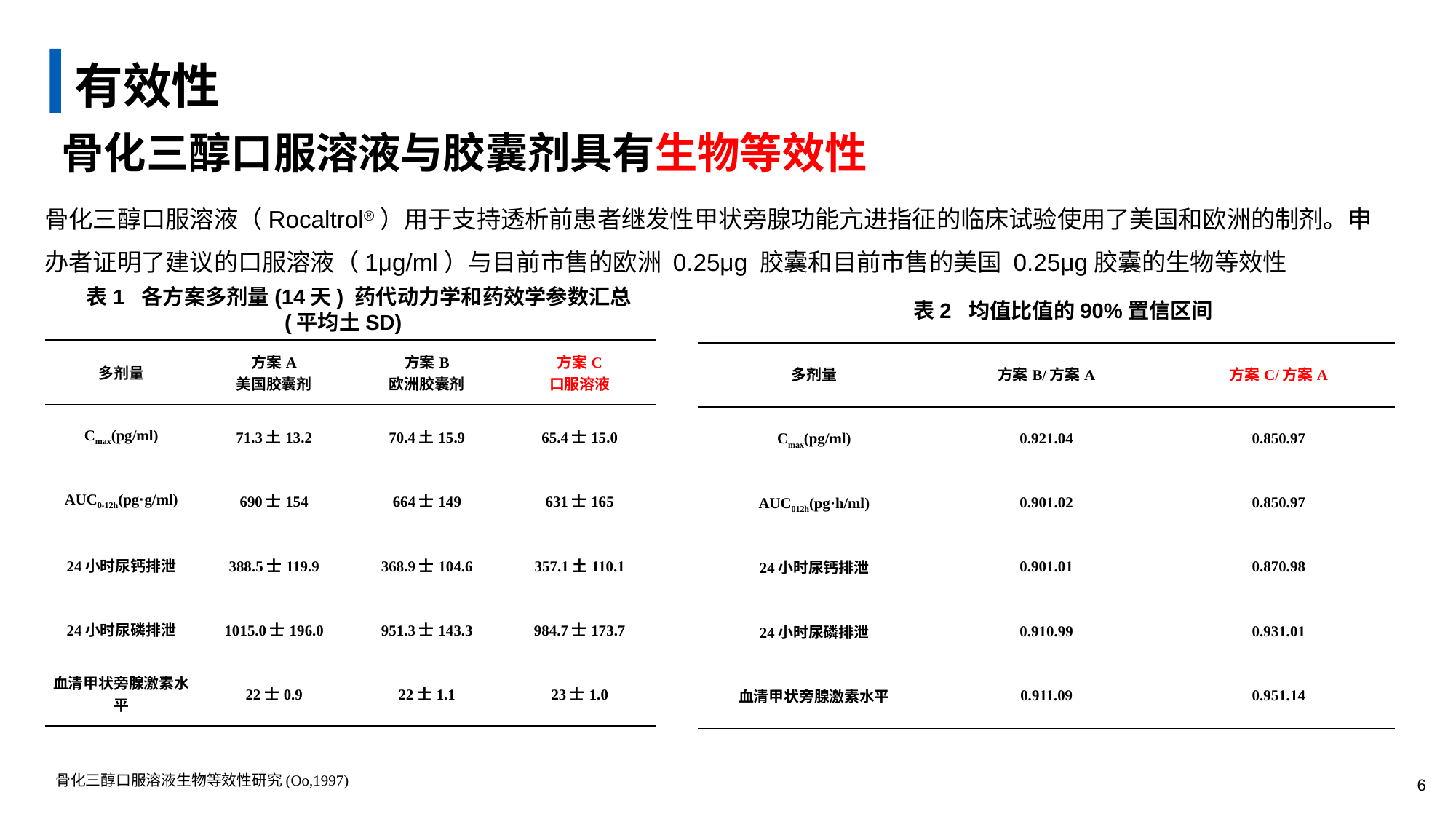

# 有效性
骨化三醇口服溶液与胶囊剂具有生物等效性
骨化三醇口服溶液（Rocaltrol®）用于支持透析前患者继发性甲状旁腺功能亢进指征的临床试验使用了美国和欧洲的制剂。申办者证明了建议的口服溶液（1μg/ml）与目前市售的欧洲 0.25μg 胶囊和目前市售的美国 0.25μg胶囊的生物等效性
表1  各方案多剂量(14天) 药代动力学和药效学参数汇总(平均土SD)
表2  均值比值的90%置信区间
| 多剂量 | 方案A 美国胶囊剂 | 方案B 欧洲胶囊剂 | 方案C 口服溶液 |
| --- | --- | --- | --- |
| Cmax(pg/ml) | 71.3土13.2 | 70.4土15.9 | 65.4士15.0 |
| AUC0-12h(pg·g/ml) | 690士154 | 664士149 | 631士165 |
| 24小时尿钙排泄 | 388.5士119.9 | 368.9士104.6 | 357.1土110.1 |
| 24小时尿磷排泄 | 1015.0士196.0 | 951.3士143.3 | 984.7士173.7 |
| 血清甲状旁腺激素水平 | 22士0.9 | 22士1.1 | 23士1.0 |
| 多剂量 | 方案B/方案A | 方案C/方案A |
| --- | --- | --- |
| Cmax(pg/ml) | 0.92­1.04 | 0.85­0.97 |
| AUC0­12h(pg·h/ml) | 0.90­1.02 | 0.85­0.97 |
| 24小时尿钙排泄 | 0.90­1.01 | 0.87­0.98 |
| 24小时尿磷排泄 | 0.91­0.99 | 0.93­1.01 |
| 血清甲状旁腺激素水平 | 0.91­1.09 | 0.95­1.14 |
骨化三醇口服溶液生物等效性研究(Oo,1997)